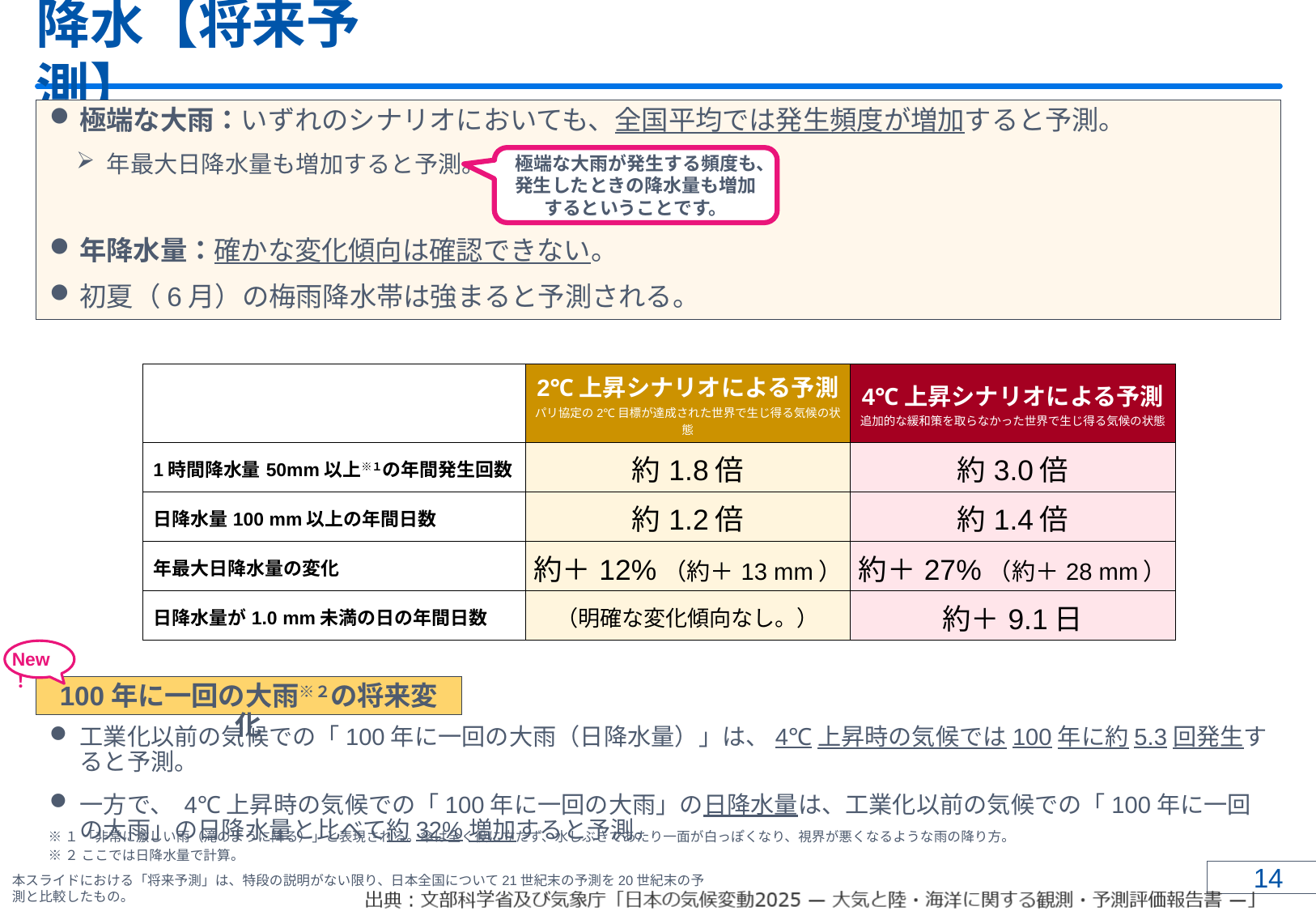

# 降水【将来予測】
極端な大雨：いずれのシナリオにおいても、全国平均では発生頻度が増加すると予測。
年最大日降水量も増加すると予測。

年降水量：確かな変化傾向は確認できない。
初夏（6月）の梅雨降水帯は強まると予測される。
極端な大雨が発生する頻度も、発生したときの降水量も増加するということです。
|  | 2℃上昇シナリオによる予測 パリ協定の2℃目標が達成された世界で生じ得る気候の状態 | 4℃上昇シナリオによる予測 追加的な緩和策を取らなかった世界で生じ得る気候の状態 |
| --- | --- | --- |
| 1時間降水量50mm以上※１の年間発生回数 | 約1.8倍 | 約3.0倍 |
| 日降水量100 mm以上の年間日数 | 約1.2倍 | 約1.4倍 |
| 年最大日降水量の変化 | 約＋12%（約＋13 mm） | 約＋27%（約＋28 mm） |
| 日降水量が1.0 mm未満の日の年間日数 | （明確な変化傾向なし。） | 約＋9.1日 |

New！
100年に一回の大雨※２の将来変化

工業化以前の気候での「100年に一回の大雨（日降水量）」は、4℃上昇時の気候では100年に約5.3回発生すると予測。
一方で、 4℃上昇時の気候での「100年に一回の大雨」の日降水量は、工業化以前の気候での「100年に一回の大雨」の日降水量と比べて約32%増加すると予測。
※１ 「非常に激しい雨（滝のように降る）」と表現される。傘は全く役に立たず、水しぶきであたり一面が白っぽくなり、視界が悪くなるような雨の降り方。
※２ ここでは日降水量で計算。
本スライドにおける「将来予測」は、特段の説明がない限り、日本全国について21世紀末の予測を20世紀末の予測と比較したもの。​